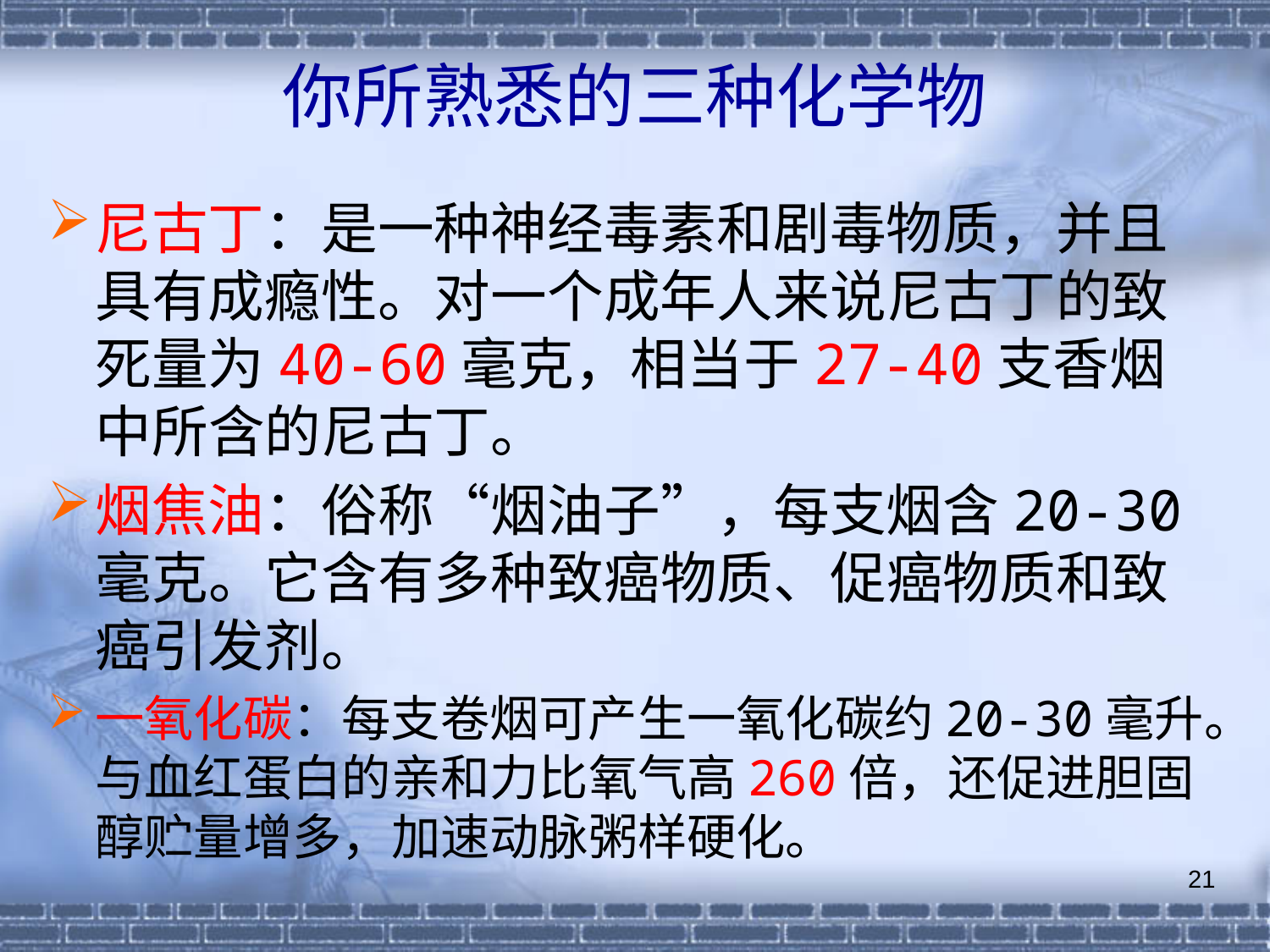

你所熟悉的三种化学物
尼古丁：是一种神经毒素和剧毒物质，并且具有成瘾性。对一个成年人来说尼古丁的致死量为40-60毫克，相当于27-40支香烟中所含的尼古丁。
烟焦油：俗称“烟油子”，每支烟含20-30毫克。它含有多种致癌物质、促癌物质和致癌引发剂。
一氧化碳：每支卷烟可产生一氧化碳约20-30毫升。与血红蛋白的亲和力比氧气高260倍，还促进胆固醇贮量增多，加速动脉粥样硬化。

21